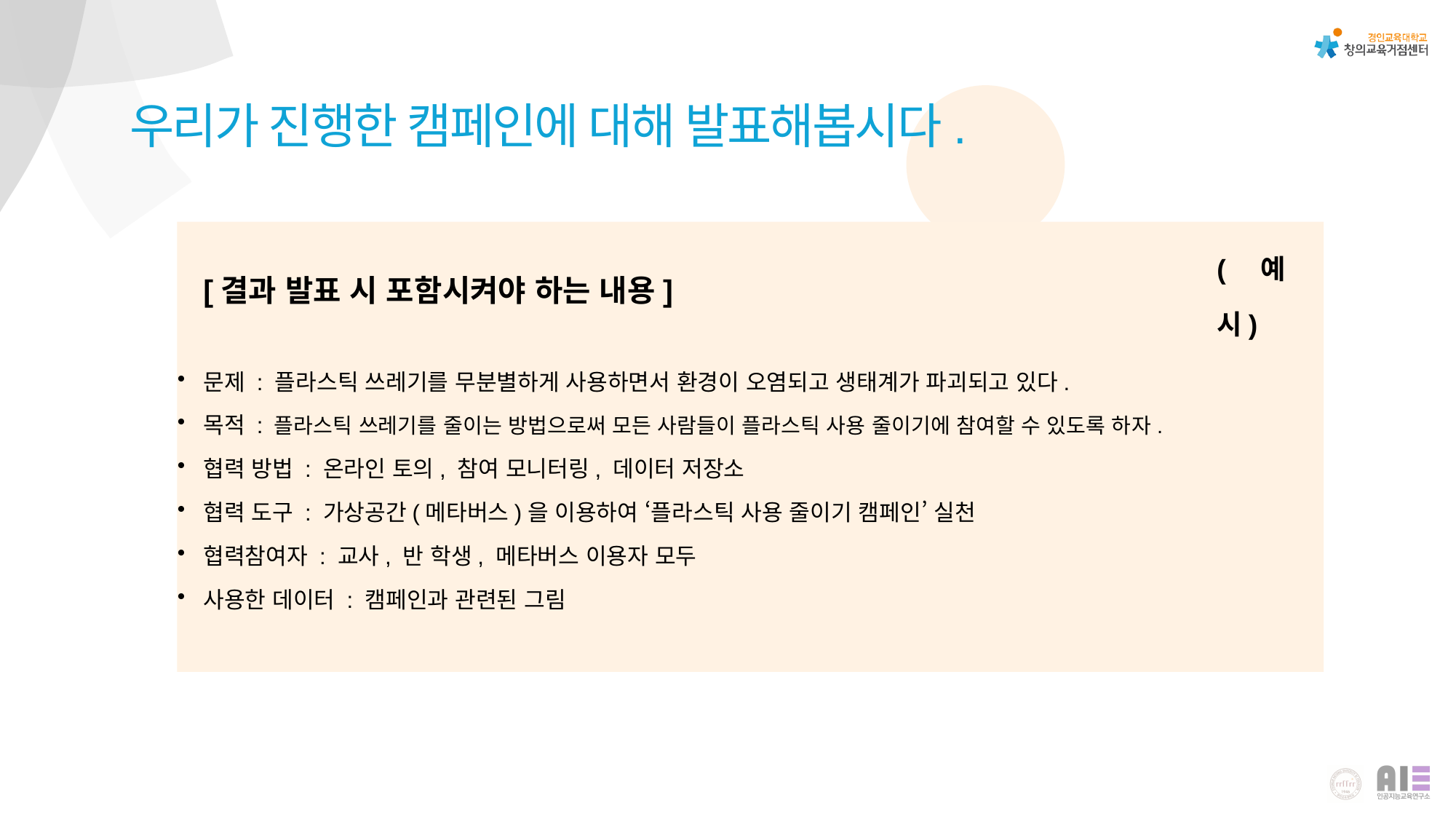

우리가 진행한 캠페인에 대해 발표해봅시다.

(예시)
[결과 발표 시 포함시켜야 하는 내용]

문제 : 플라스틱 쓰레기를 무분별하게 사용하면서 환경이 오염되고 생태계가 파괴되고 있다.
목적 : 플라스틱 쓰레기를 줄이는 방법으로써 모든 사람들이 플라스틱 사용 줄이기에 참여할 수 있도록 하자.
협력 방법 : 온라인 토의, 참여 모니터링, 데이터 저장소
협력 도구 : 가상공간(메타버스)을 이용하여 ‘플라스틱 사용 줄이기 캠페인’ 실천
협력참여자 : 교사, 반 학생, 메타버스 이용자 모두
사용한 데이터 : 캠페인과 관련된 그림